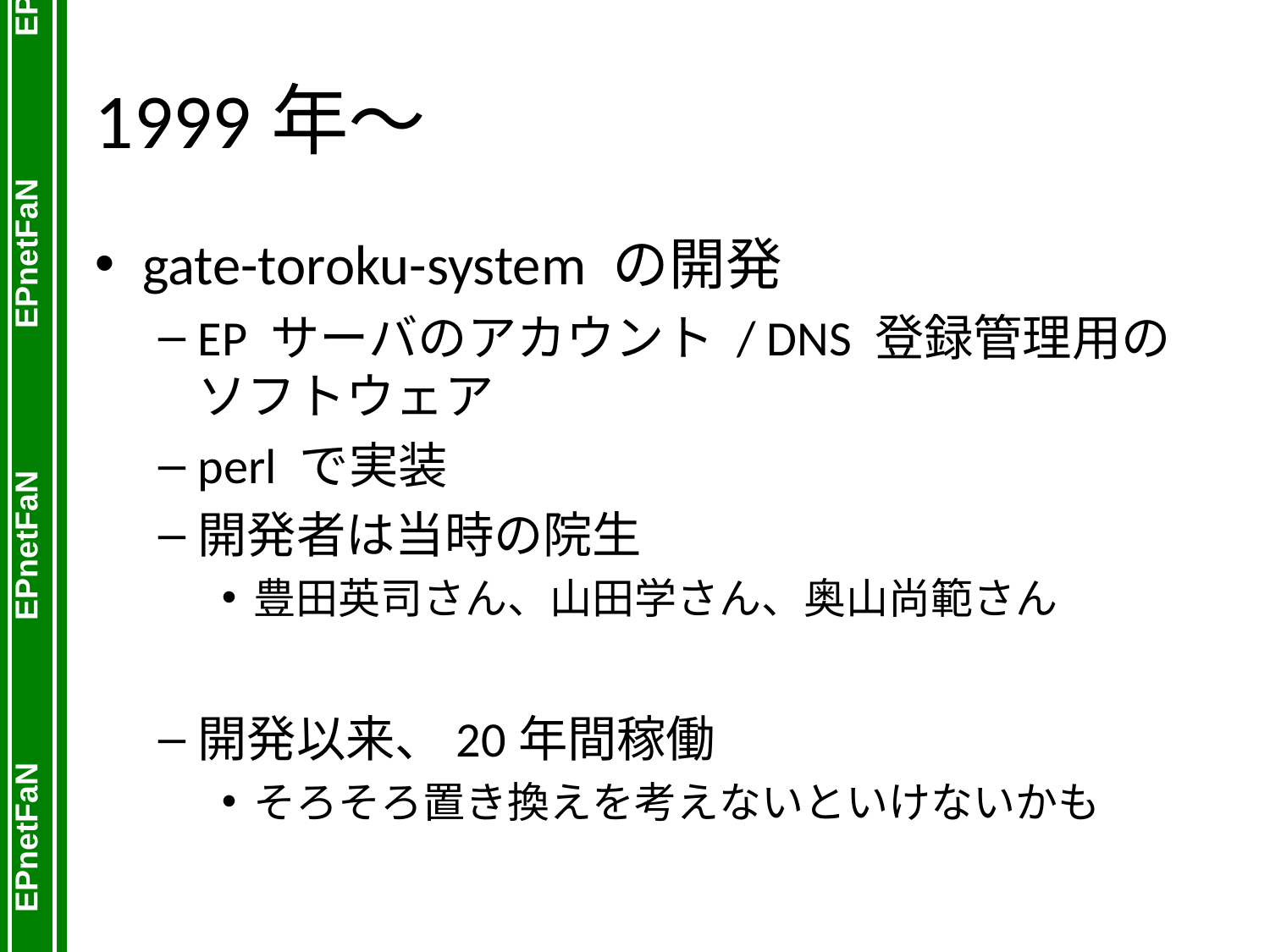

# 1999年～
gate-toroku-system の開発
EP サーバのアカウント / DNS 登録管理用の
ソフトウェア
perl で実装
開発者は当時の院生
豊田英司さん、山田学さん、奥山尚範さん

開発以来、20年間稼働
そろそろ置き換えを考えないといけないかも